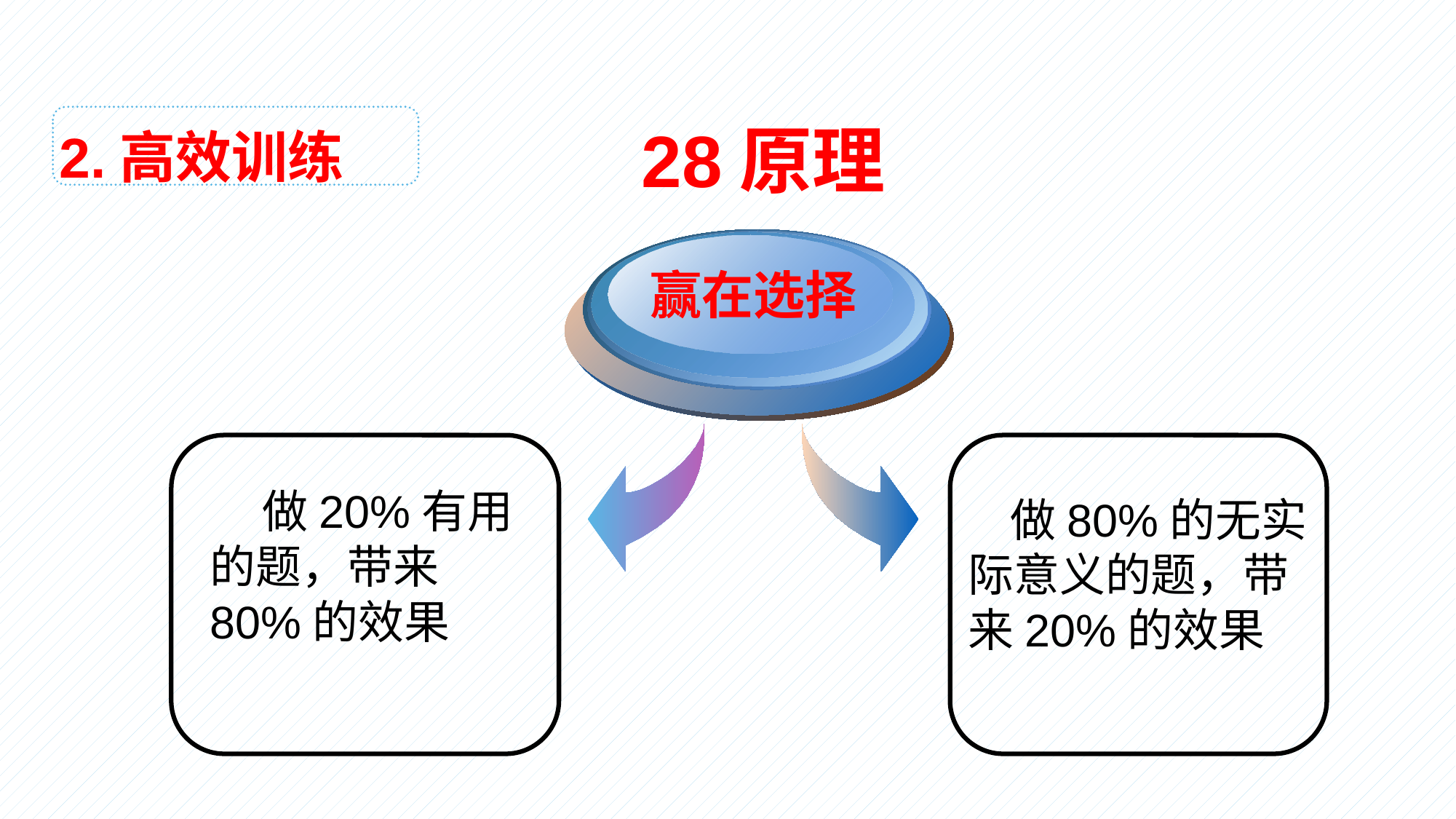

2.高效训练

28原理

赢在选择

    做20%有用的题，带来80%的效果

   做80%的无实际意义的题，带来20%的效果